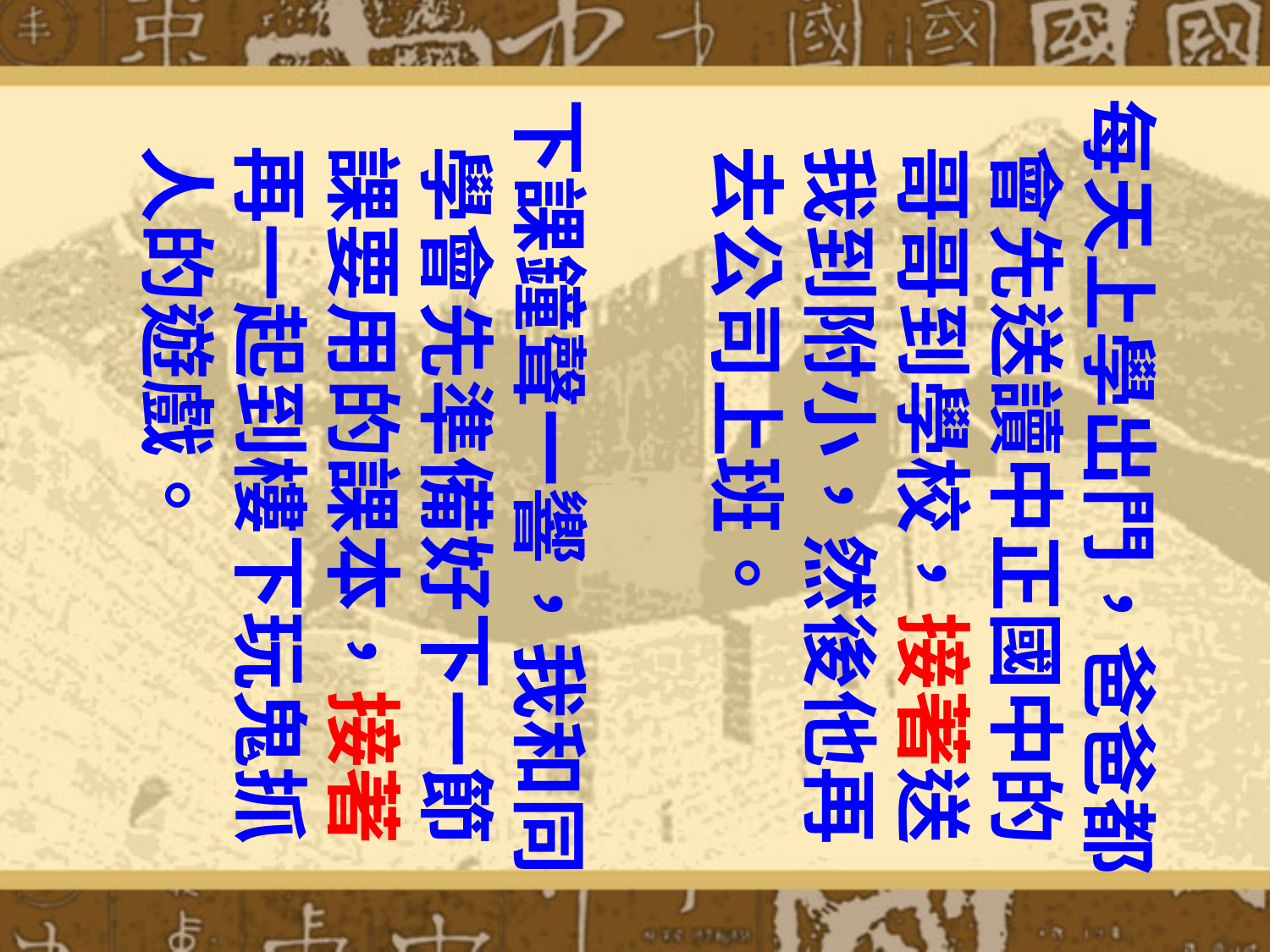

下課鐘聲一響，我和同學會先準備好下一節課要用的課本，接著再一起到樓下玩鬼抓人的遊戲。
每天上學出門，爸爸都會先送讀中正國中的哥哥到學校，接著送我到附小，然後他再去公司上班。